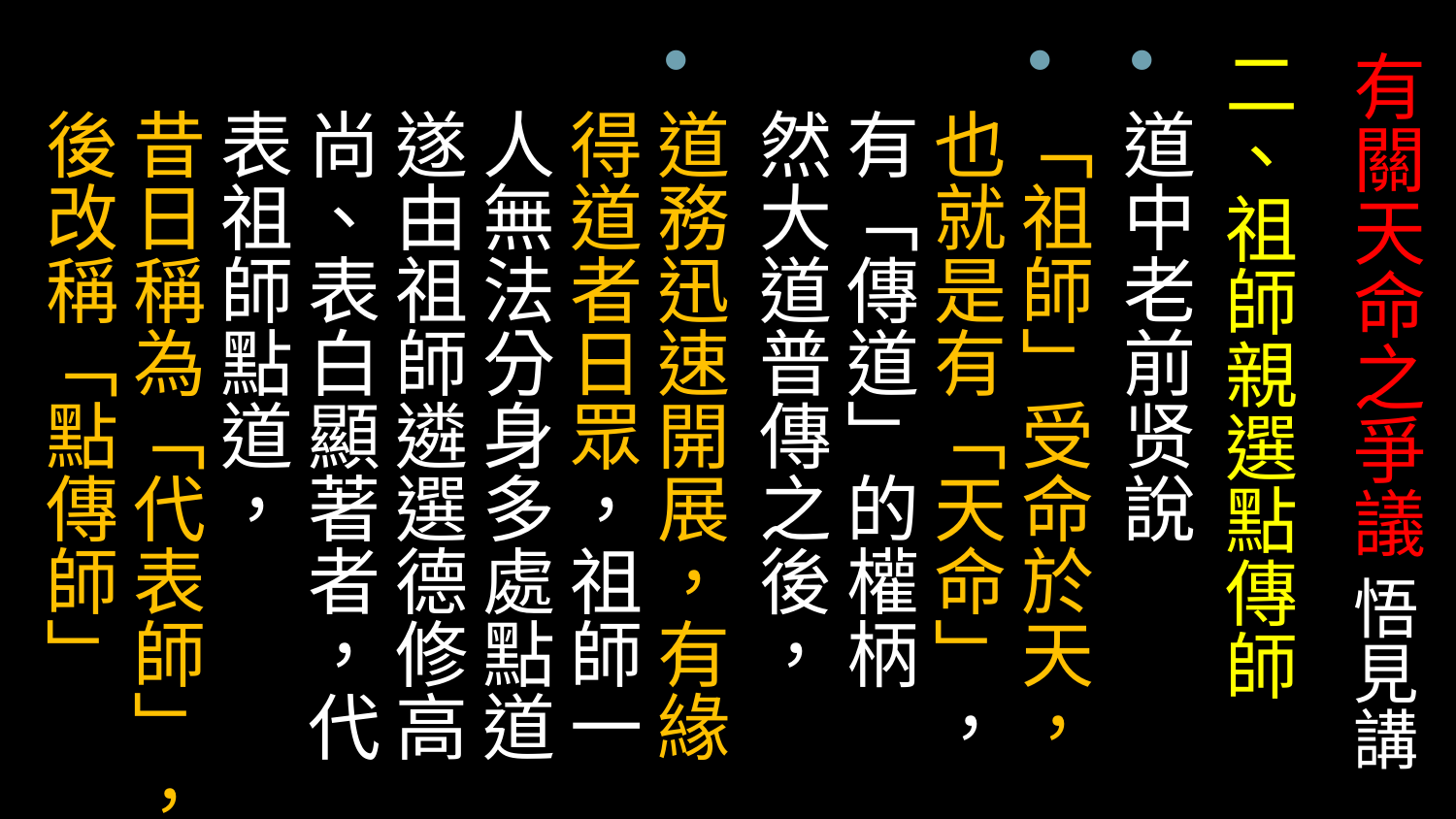

二、祖師親選點傳師
道中老前贤說
「祖師」受命於天，也就是有「天命」，有「傳道」的權柄
然大道普傳之後，
道務迅速開展，有緣得道者日眾，祖師一人無法分身多處點道
遂由祖師遴選德修高尚、表白顯著者，代表祖師點道，
昔日稱為「代表師」，後改稱「點傳師」
# 有關天命之爭議 悟見講